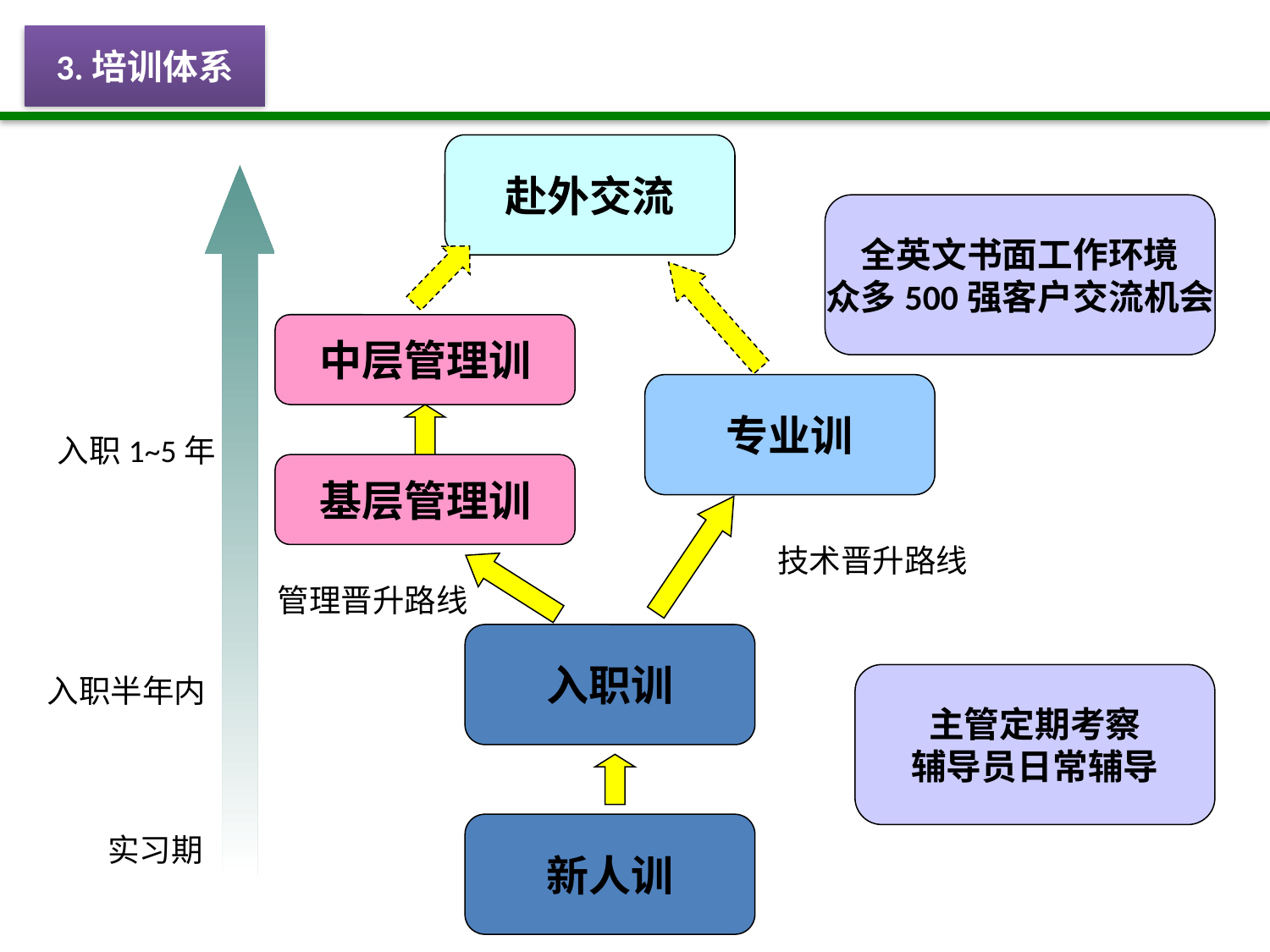

3.培训体系
赴外交流

全英文书面工作环境
众多500强客户交流机会

中层管理训
专业训

入职1~5年
基层管理训

技术晋升路线
管理晋升路线
入职训
入职半年内
主管定期考察
辅导员日常辅导

新人训
实习期
11